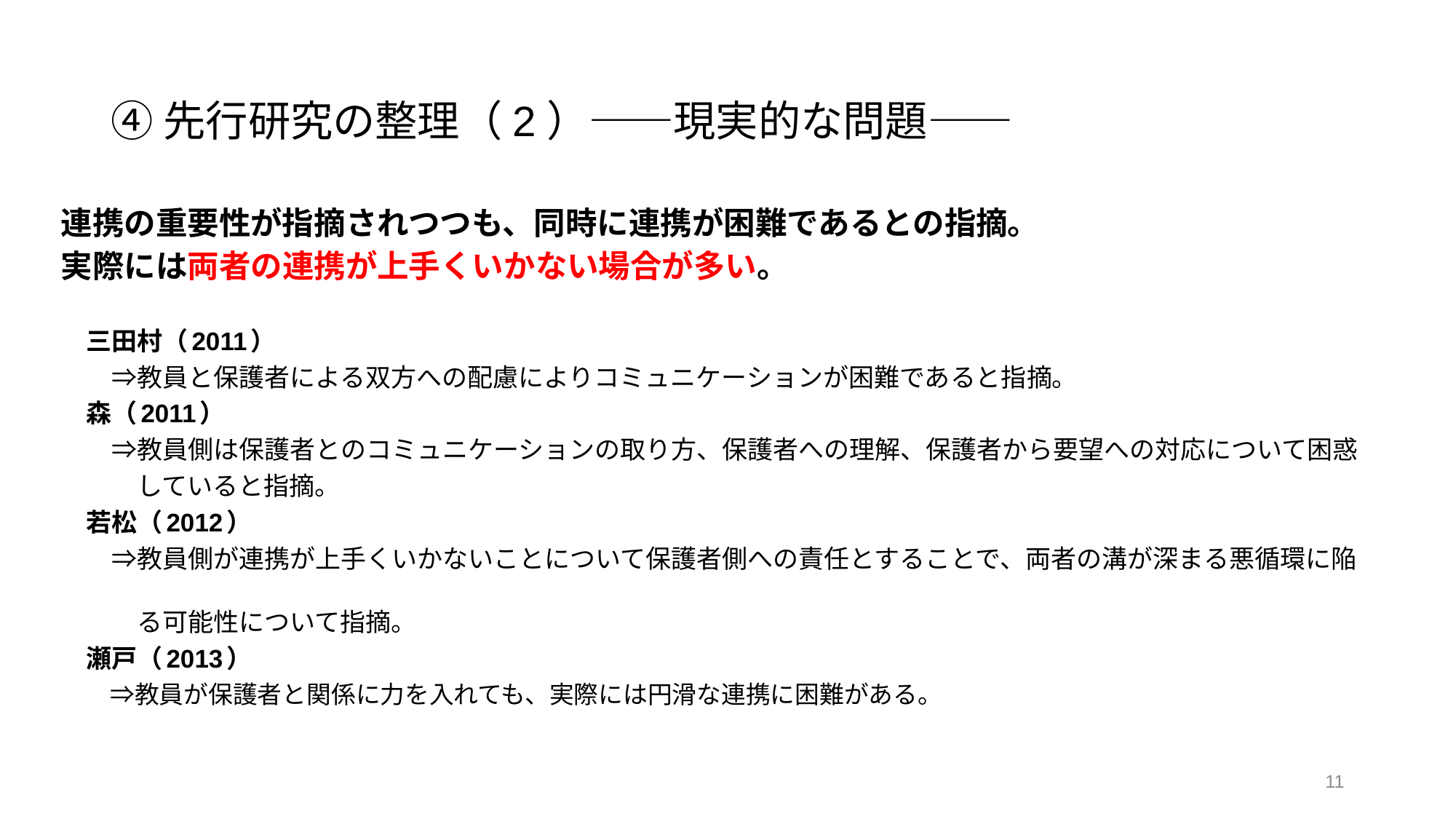

# ④先行研究の整理（2）――現実的な問題――
連携の重要性が指摘されつつも、同時に連携が困難であるとの指摘。
実際には両者の連携が上手くいかない場合が多い。

　三田村（2011）
　　⇒教員と保護者による双方への配慮によりコミュニケーションが困難であると指摘。
　森（2011）
　　⇒教員側は保護者とのコミュニケーションの取り方、保護者への理解、保護者から要望への対応について困惑
　　　していると指摘。
　若松（2012）
　　⇒教員側が連携が上手くいかないことについて保護者側への責任とすることで、両者の溝が深まる悪循環に陥
　　　る可能性について指摘。
　瀬戸（2013）
　　⇒教員が保護者と関係に力を入れても、実際には円滑な連携に困難がある。

11